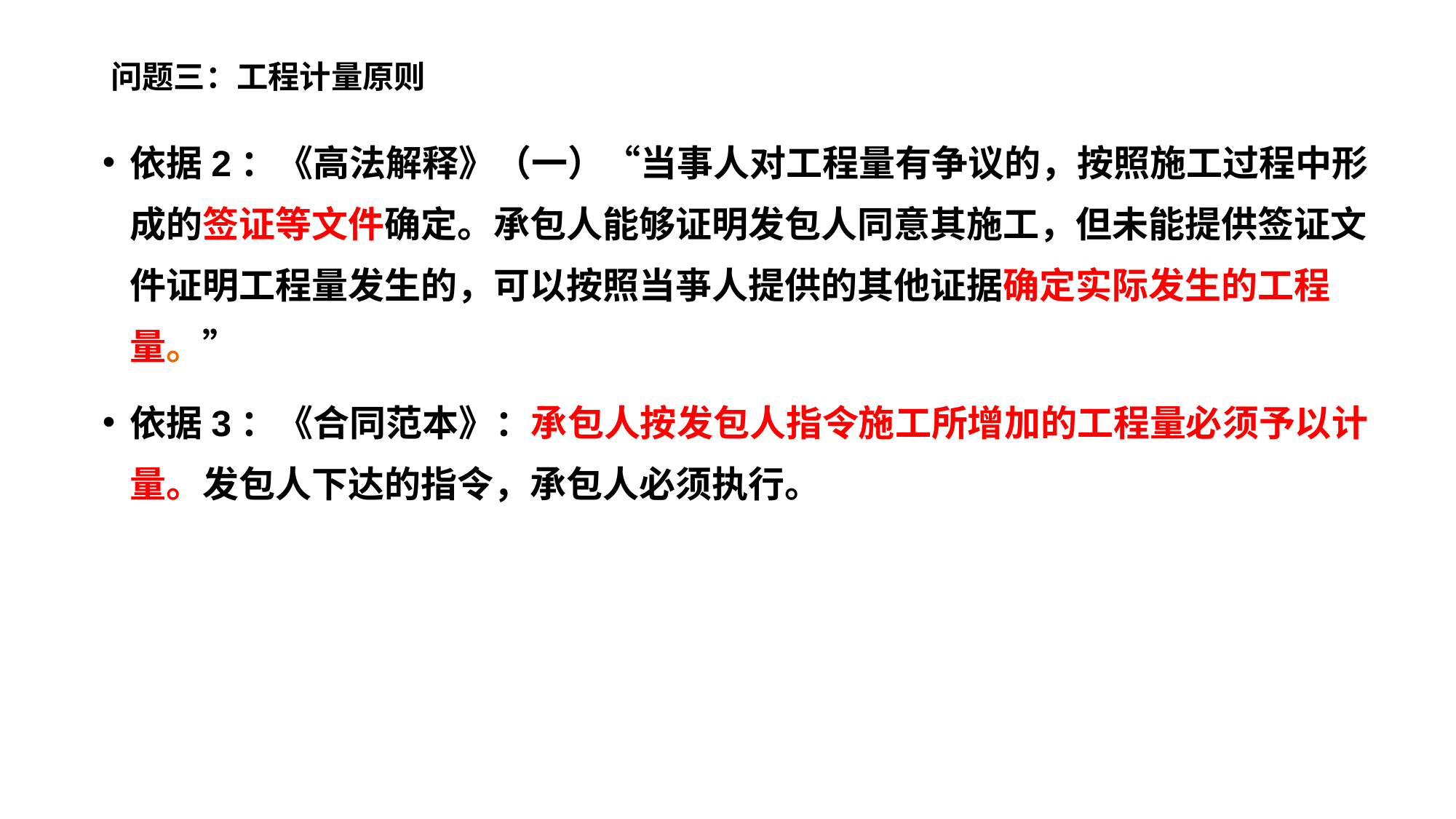

# 问题三：工程计量原则
依据2：《高法解释》（一）“当事人对工程量有争议的，按照施工过程中形成的签证等文件确定。承包人能够证明发包人同意其施工，但未能提供签证文件证明工程量发生的，可以按照当亊人提供的其他证据确定实际发生的工程量。”
依据3：《合同范本》：承包人按发包人指令施工所增加的工程量必须予以计量。发包人下达的指令，承包人必须执行。